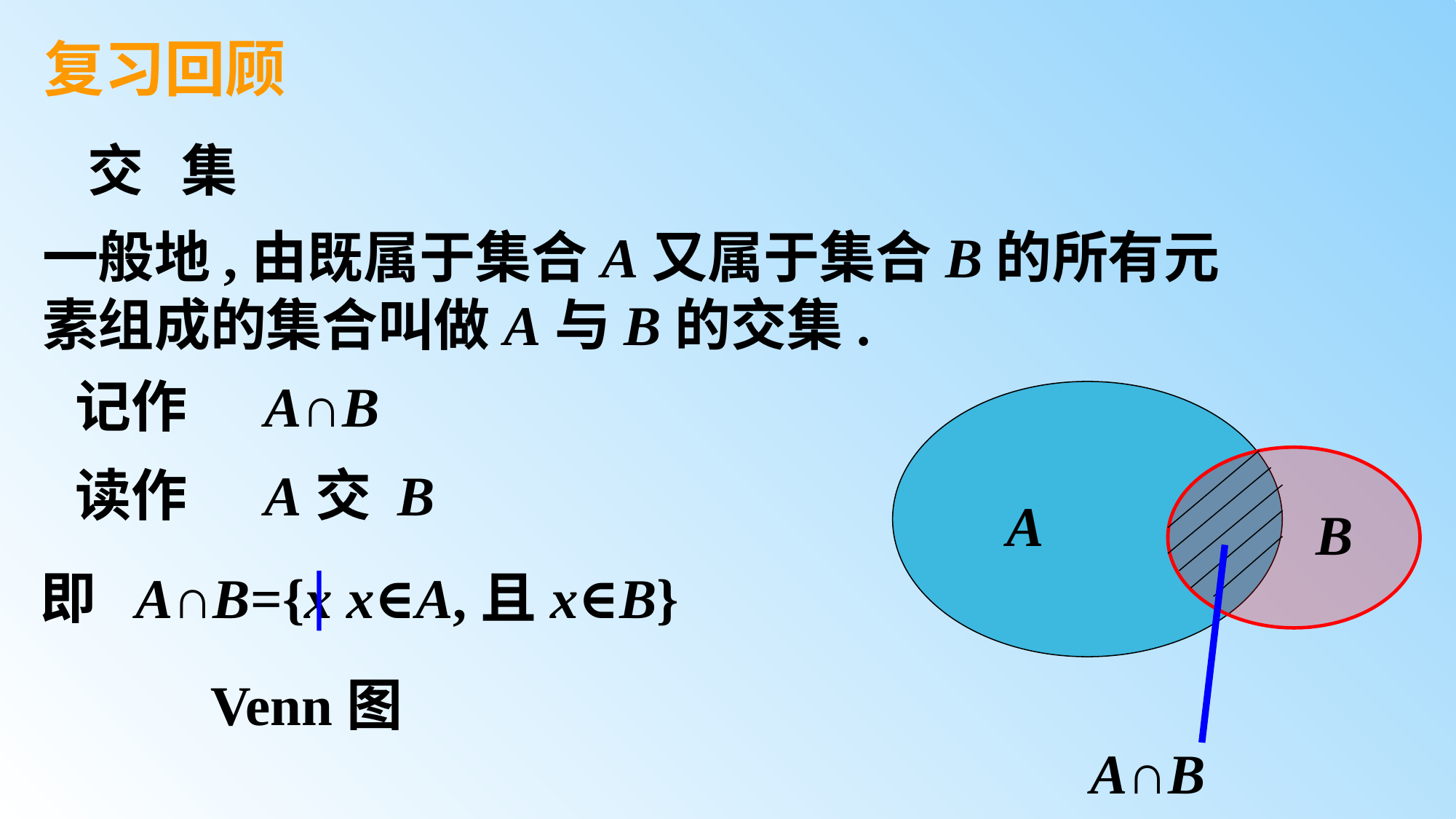

复习回顾
交   集
一般地,由既属于集合A又属于集合B的所有元素组成的集合叫做A与B的交集.
记作     A∩B

A

B

读作     A交 B

 即  A∩B={x x∈A,且x∈B}

 Venn图
A∩B